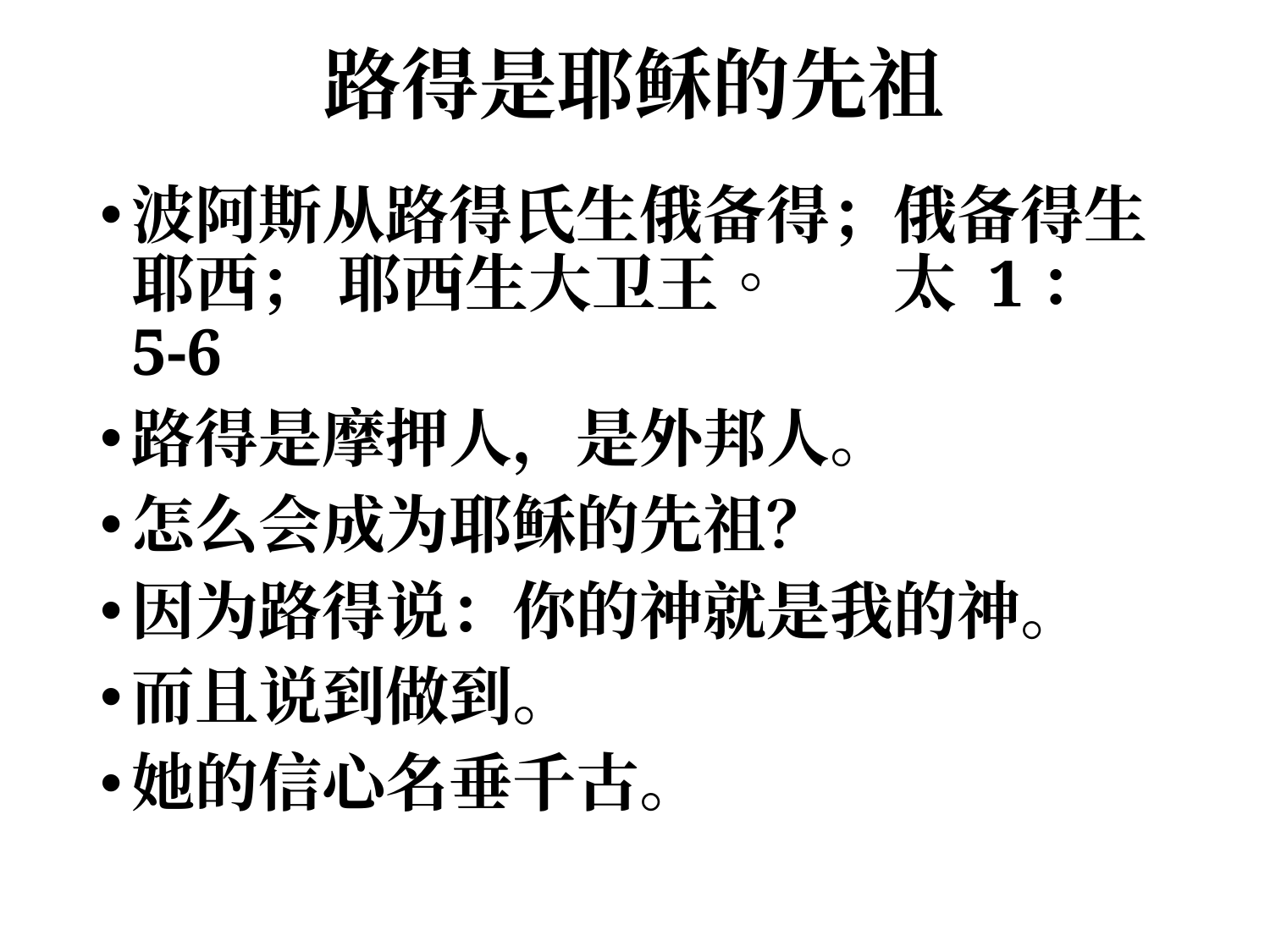

# 路得是耶稣的先祖
波阿斯从路得氏生俄备得；俄备得生耶西； 耶西生大卫王。	太 1：5-6
路得是摩押人，是外邦人。
怎么会成为耶稣的先祖？
因为路得说：你的神就是我的神。
而且说到做到。
她的信心名垂千古。